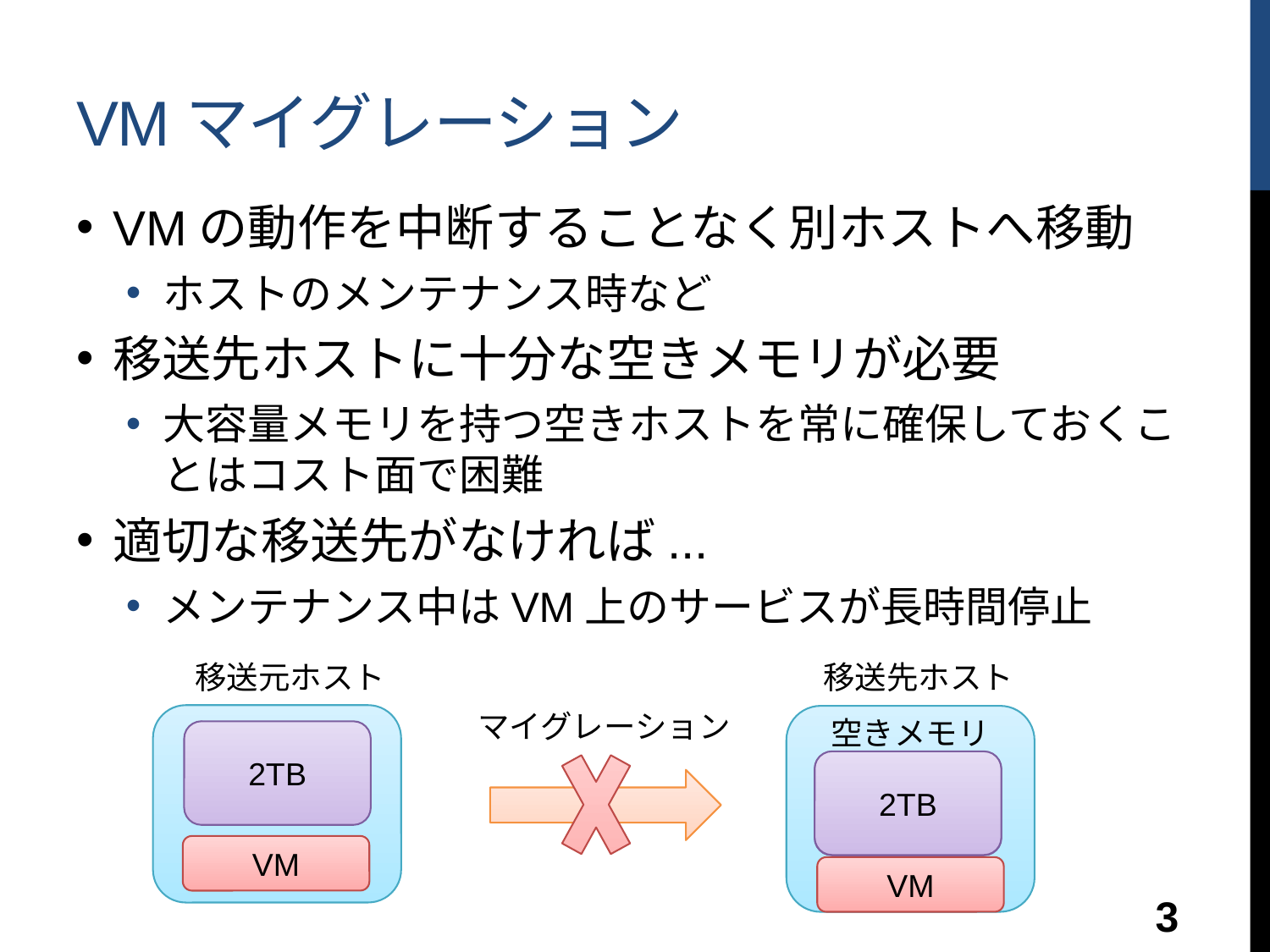

# VMマイグレーション
VMの動作を中断することなく別ホストへ移動
ホストのメンテナンス時など
移送先ホストに十分な空きメモリが必要
大容量メモリを持つ空きホストを常に確保しておくことはコスト面で困難
適切な移送先がなければ...
メンテナンス中はVM上のサービスが長時間停止
移送元ホスト
移送先ホスト
マイグレーション

空きメモリ

2TB
2TB
2TB
1TB

VM
VM
3